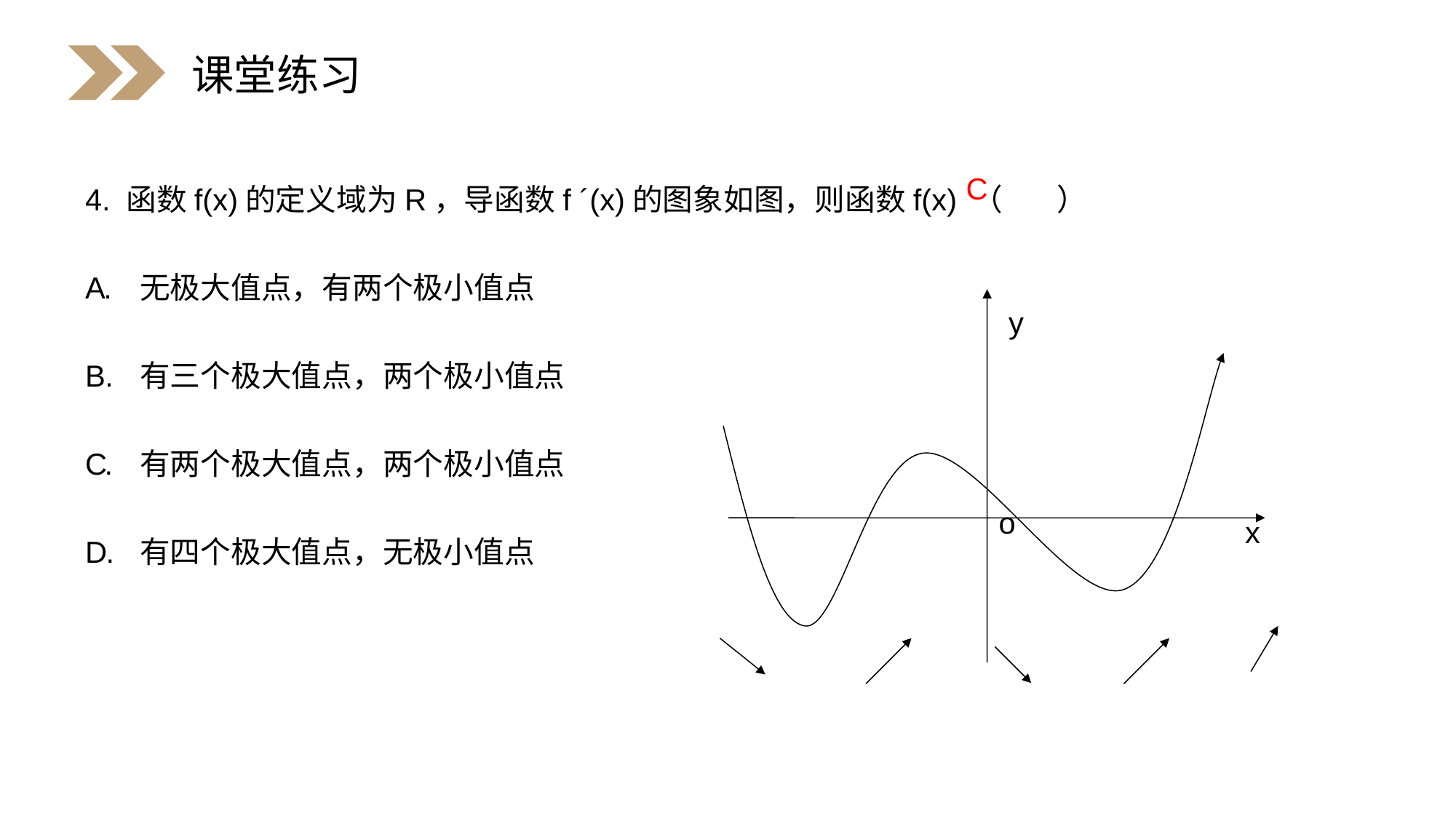

课堂练习
4. 函数f(x)的定义域为R，导函数f ´(x)的图象如图，则函数f(x) （        ）
无极大值点，有两个极小值点
有三个极大值点，两个极小值点
有两个极大值点，两个极小值点
有四个极大值点，无极小值点
C

y

o
x